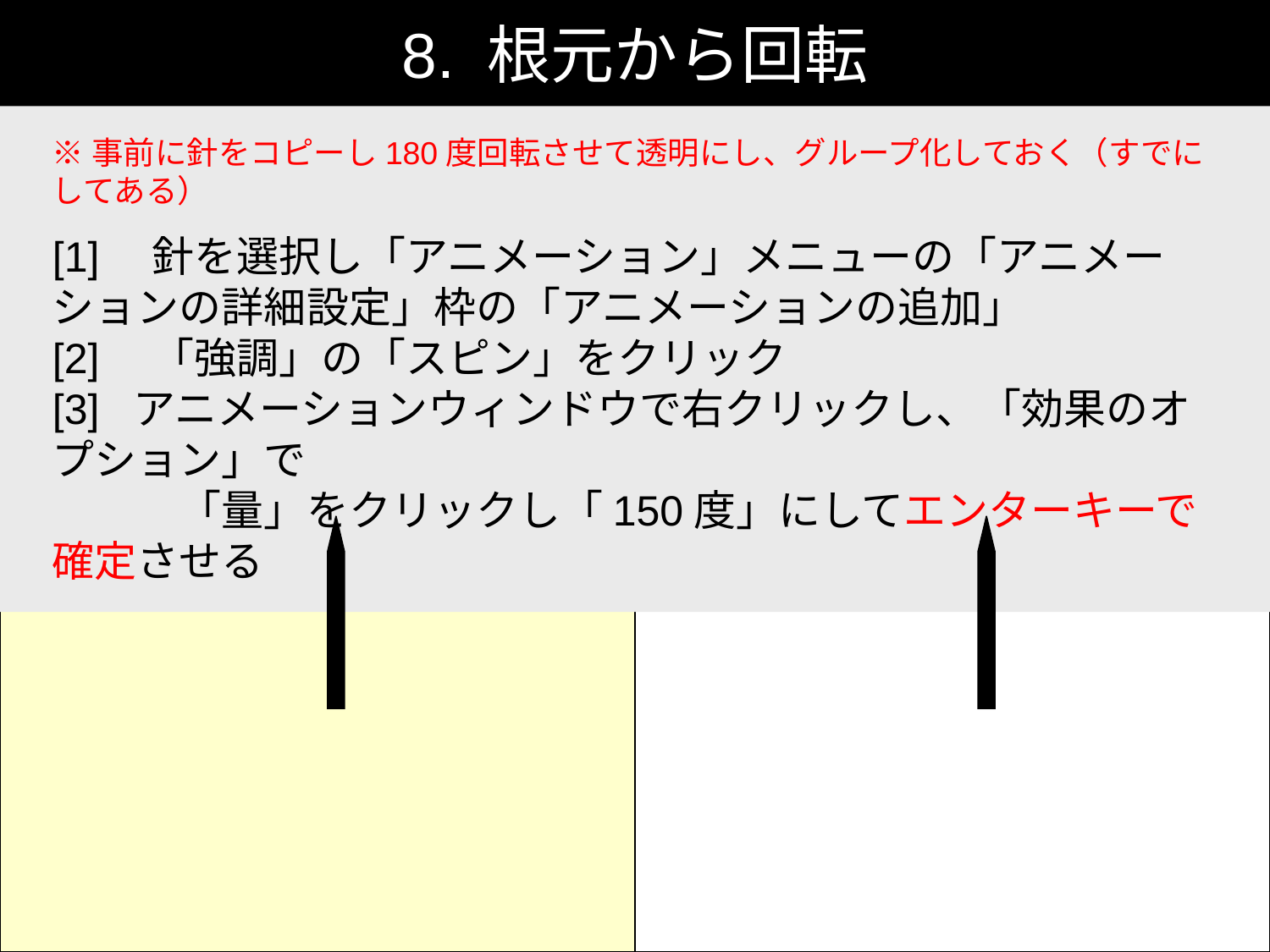

8. 根元から回転
※事前に針をコピーし180度回転させて透明にし、グループ化しておく（すでにしてある）
[1]　針を選択し「アニメーション」メニューの「アニメーションの詳細設定」枠の「アニメーションの追加」
[2]　「強調」の「スピン」をクリック
[3]  アニメーションウィンドウで右クリックし、「効果のオプション」で　　　
　　　「量」をクリックし「150度」にしてエンターキーで確定させる